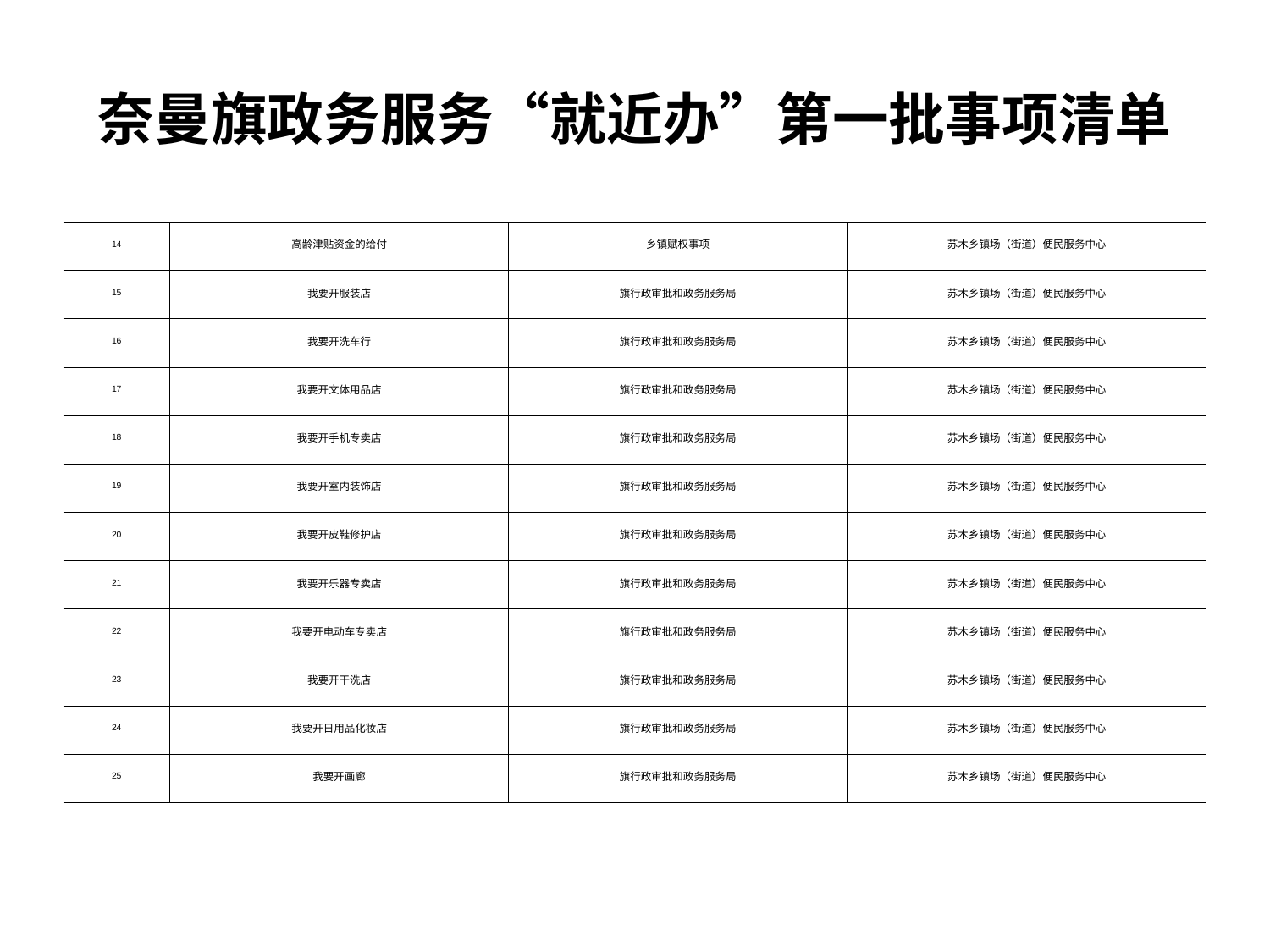

# 奈曼旗政务服务“就近办”第一批事项清单
| 14 | 高龄津贴资金的给付 | 乡镇赋权事项 | 苏木乡镇场（街道）便民服务中心 |
| --- | --- | --- | --- |
| 15 | 我要开服装店 | 旗行政审批和政务服务局 | 苏木乡镇场（街道）便民服务中心 |
| 16 | 我要开洗车行 | 旗行政审批和政务服务局 | 苏木乡镇场（街道）便民服务中心 |
| 17 | 我要开文体用品店 | 旗行政审批和政务服务局 | 苏木乡镇场（街道）便民服务中心 |
| 18 | 我要开手机专卖店 | 旗行政审批和政务服务局 | 苏木乡镇场（街道）便民服务中心 |
| 19 | 我要开室内装饰店 | 旗行政审批和政务服务局 | 苏木乡镇场（街道）便民服务中心 |
| 20 | 我要开皮鞋修护店 | 旗行政审批和政务服务局 | 苏木乡镇场（街道）便民服务中心 |
| 21 | 我要开乐器专卖店 | 旗行政审批和政务服务局 | 苏木乡镇场（街道）便民服务中心 |
| 22 | 我要开电动车专卖店 | 旗行政审批和政务服务局 | 苏木乡镇场（街道）便民服务中心 |
| 23 | 我要开干洗店 | 旗行政审批和政务服务局 | 苏木乡镇场（街道）便民服务中心 |
| 24 | 我要开日用品化妆店 | 旗行政审批和政务服务局 | 苏木乡镇场（街道）便民服务中心 |
| 25 | 我要开画廊 | 旗行政审批和政务服务局 | 苏木乡镇场（街道）便民服务中心 |